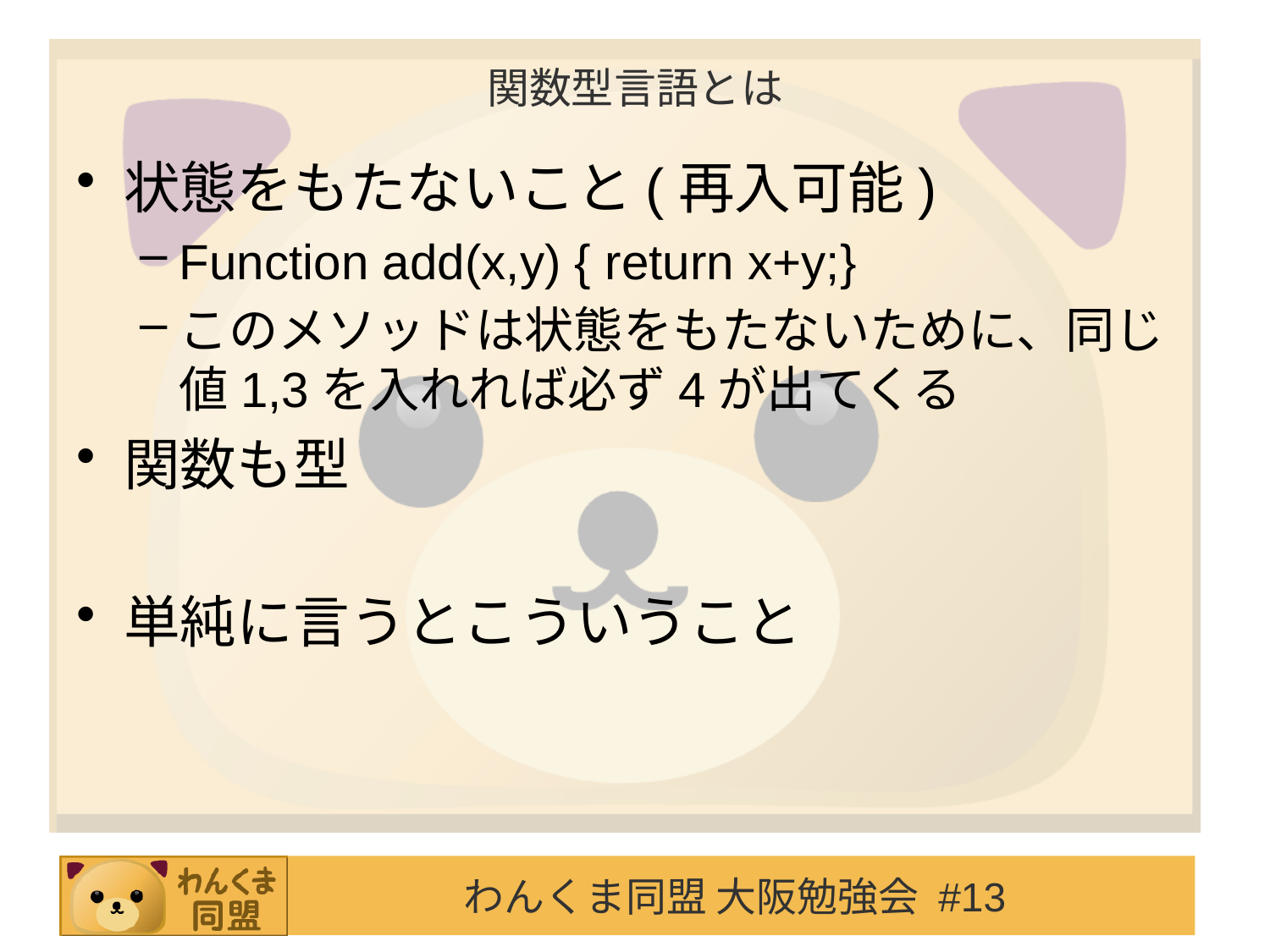

# 関数型言語とは
状態をもたないこと(再入可能)
Function add(x,y) { return x+y;}
このメソッドは状態をもたないために、同じ値1,3を入れれば必ず4が出てくる
関数も型

単純に言うとこういうこと